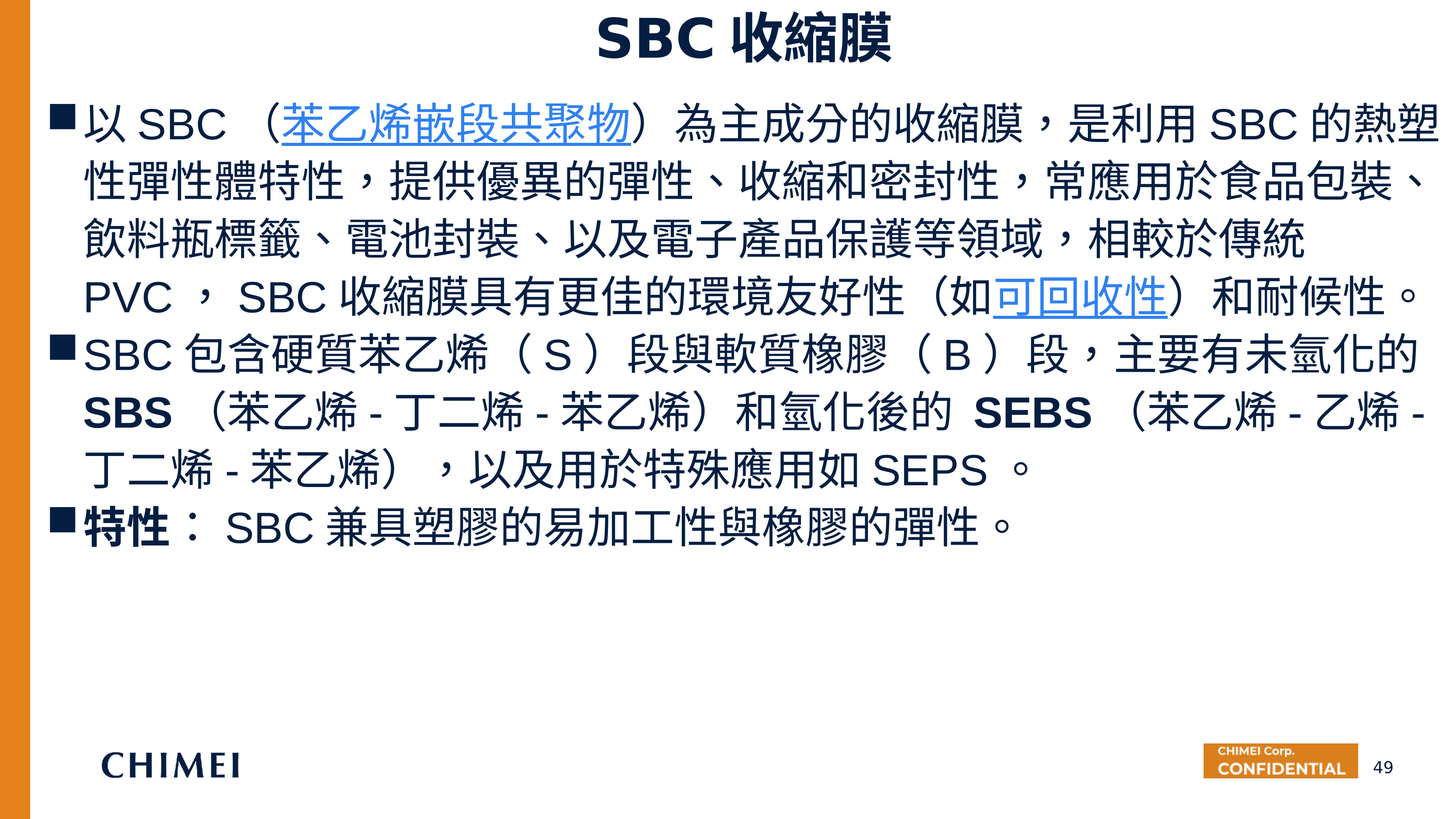

SBC收縮膜
以SBC（苯乙烯嵌段共聚物）為主成分的收縮膜，是利用SBC的熱塑性彈性體特性，提供優異的彈性、收縮和密封性，常應用於食品包裝、飲料瓶標籤、電池封裝、以及電子產品保護等領域，相較於傳統PVC，SBC收縮膜具有更佳的環境友好性（如可回收性）和耐候性。
SBC包含硬質苯乙烯（S）段與軟質橡膠（B）段，主要有未氫化的 SBS（苯乙烯-丁二烯-苯乙烯）和氫化後的 SEBS（苯乙烯-乙烯-丁二烯-苯乙烯），以及用於特殊應用如SEPS。
特性：SBC兼具塑膠的易加工性與橡膠的彈性。

49